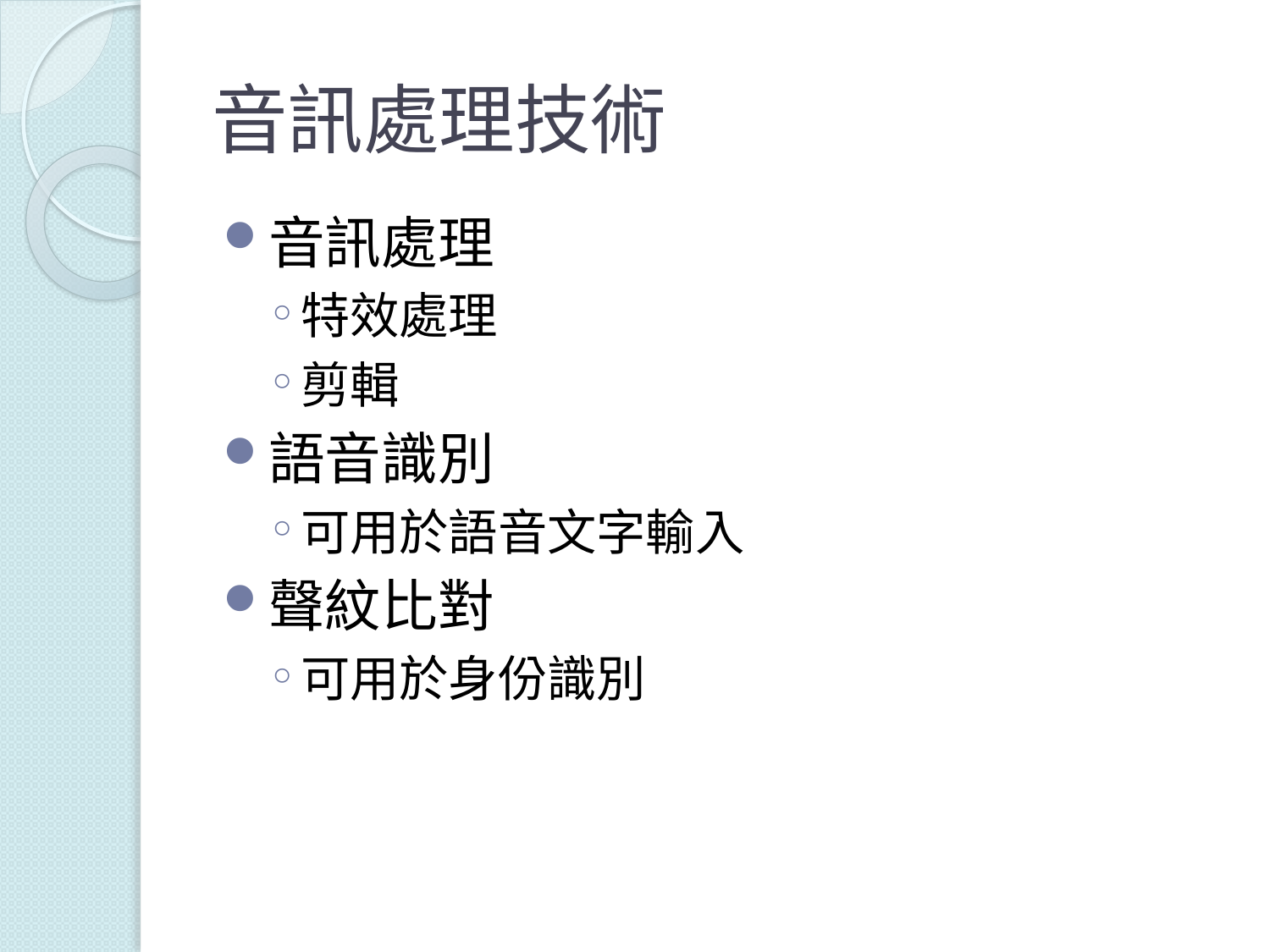

# 音訊處理技術
音訊處理
特效處理
剪輯
語音識別
可用於語音文字輸入
聲紋比對
可用於身份識別